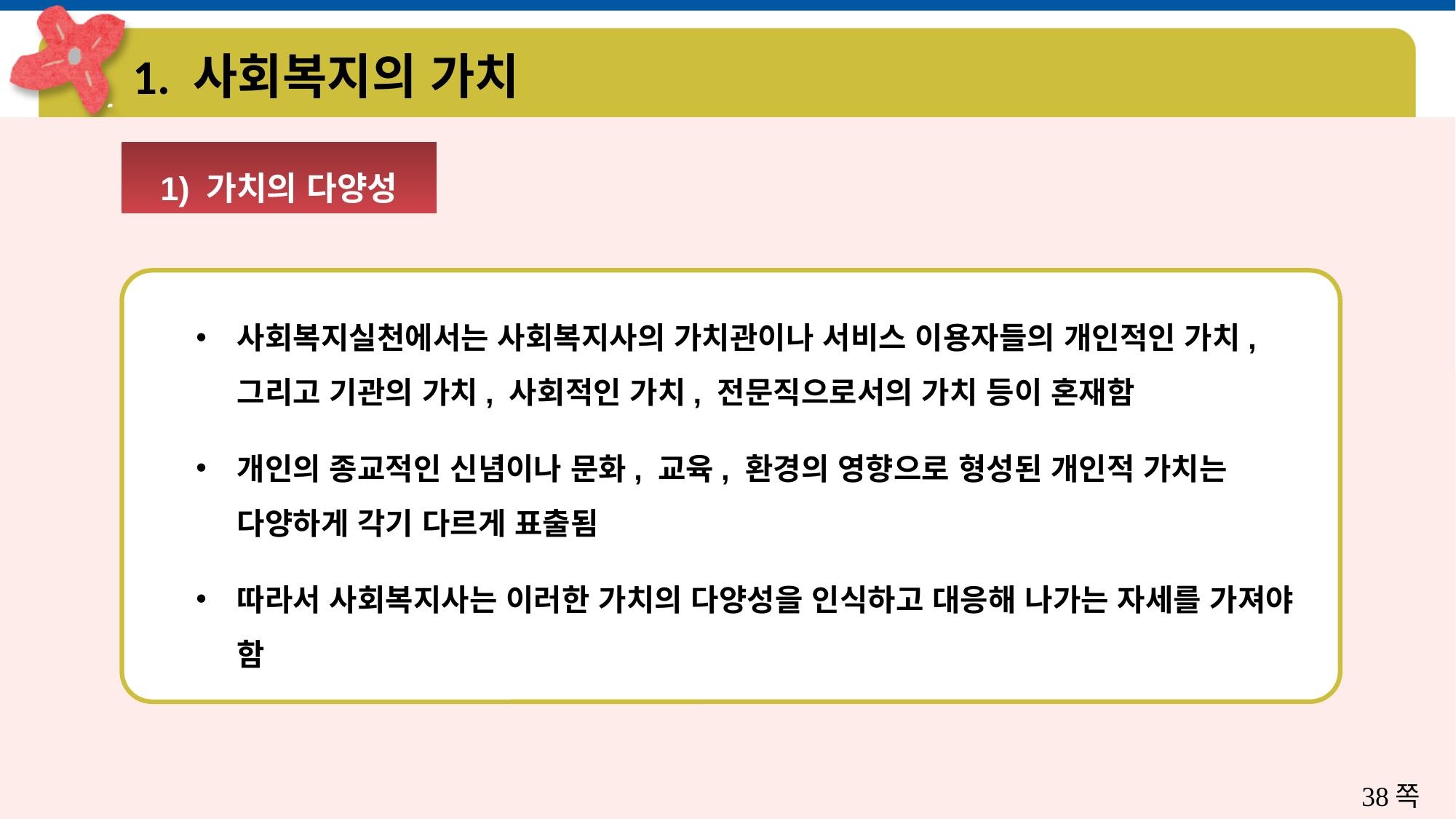

# 1. 사회복지의 가치

1) 가치의 다양성
사회복지실천에서는 사회복지사의 가치관이나 서비스 이용자들의 개인적인 가치, 그리고 기관의 가치, 사회적인 가치, 전문직으로서의 가치 등이 혼재함

개인의 종교적인 신념이나 문화, 교육, 환경의 영향으로 형성된 개인적 가치는 다양하게 각기 다르게 표출됨

따라서 사회복지사는 이러한 가치의 다양성을 인식하고 대응해 나가는 자세를 가져야 함
38쪽